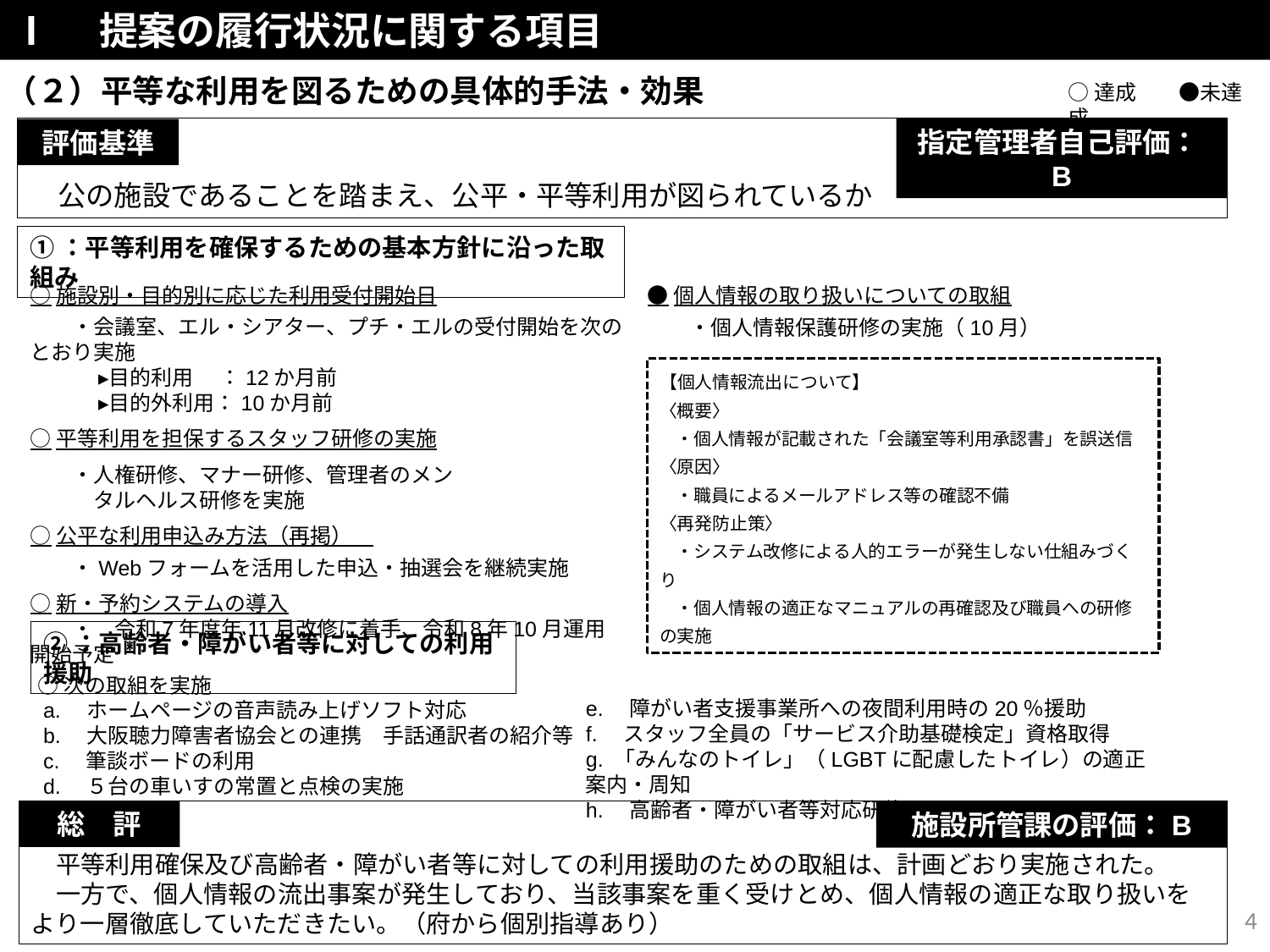

Ⅰ　提案の履行状況に関する項目
（２）平等な利用を図るための具体的手法・効果
○達成　　●未達成

　公の施設であることを踏まえ、公平・平等利用が図られているか
指定管理者自己評価：B
評価基準
①：平等利用を確保するための基本方針に沿った取組み
○施設別・目的別に応じた利用受付開始日

　　・会議室、エル・シアター、プチ・エルの受付開始を次のとおり実施
　　　 ▸目的利用　 ：12か月前
　　　 ▸目的外利用：10か月前

○平等利用を担保するスタッフ研修の実施

　　・人権研修、マナー研修、管理者のメン
　　　タルヘルス研修を実施

○公平な利用申込み方法（再掲）

　　・Webフォームを活用した申込・抽選会を継続実施

○新・予約システムの導入
　　・　令和7年度年11月改修に着手、令和8年10月運用開始予定

●個人情報の取り扱いについての取組

　　・個人情報保護研修の実施（10月）
【個人情報流出について】
〈概要〉
   ・個人情報が記載された「会議室等利用承認書」を誤送信
〈原因〉
   ・職員によるメールアドレス等の確認不備
〈再発防止策〉
   ・システム改修による人的エラーが発生しない仕組みづくり
   ・個人情報の適正なマニュアルの再確認及び職員への研修の実施
②：高齢者・障がい者等に対しての利用援助
○次の取組を実施
e.　障がい者支援事業所への夜間利用時の20％援助
f.　スタッフ全員の「サービス介助基礎検定」資格取得
g. 「みんなのトイレ」（LGBTに配慮したトイレ）の適正案内・周知
h.　高齢者・障がい者等対応研修

a.　ホームページの音声読み上げソフト対応
b.　大阪聴力障害者協会との連携　手話通訳者の紹介等
c.　筆談ボードの利用
d.　５台の車いすの常置と点検の実施
　平等利用確保及び高齢者・障がい者等に対しての利用援助のための取組は、計画どおり実施された。
　一方で、個人情報の流出事案が発生しており、当該事案を重く受けとめ、個人情報の適正な取り扱いをより一層徹底していただきたい。（府から個別指導あり）
総　評
施設所管課の評価：B
4